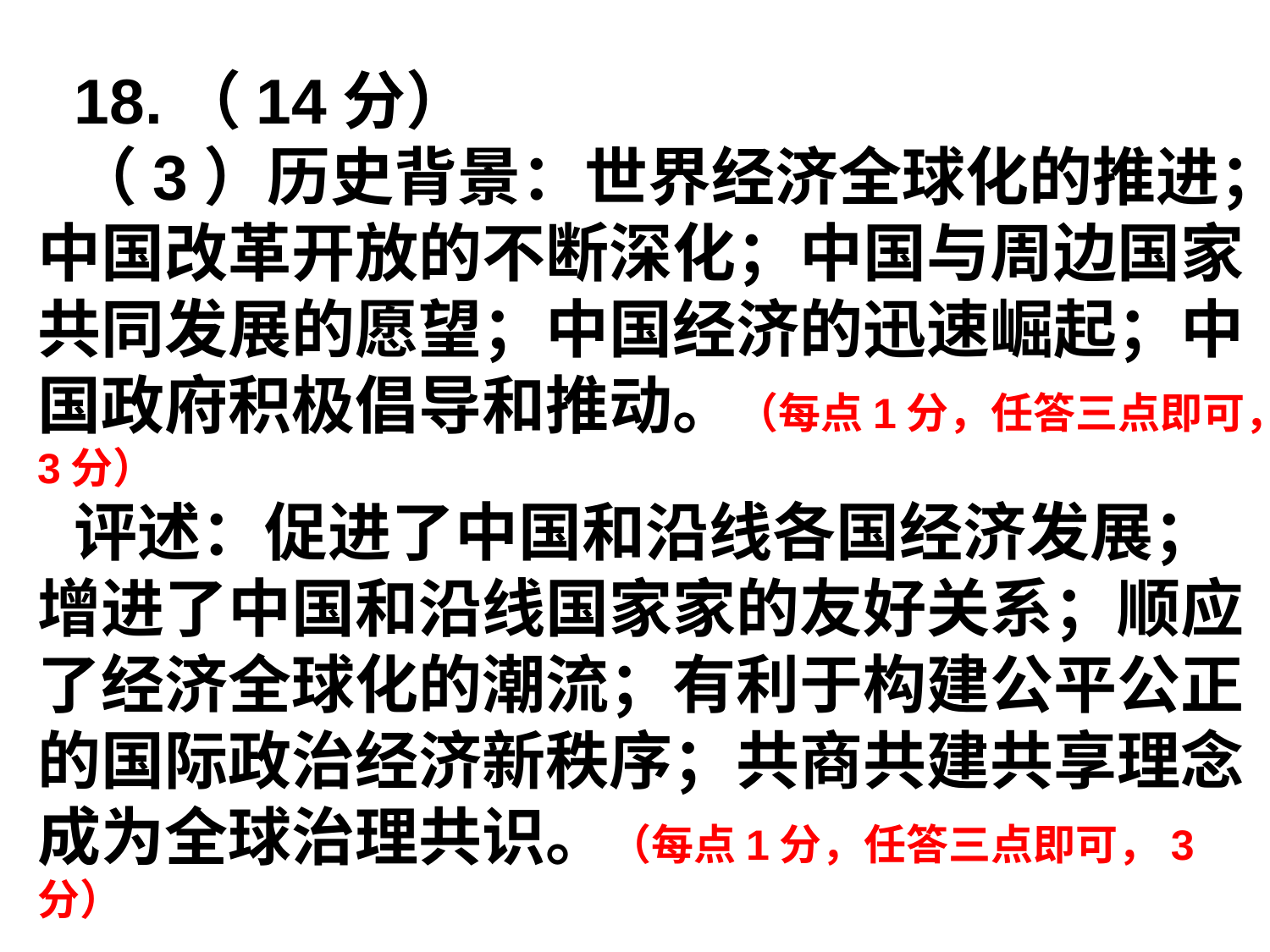

18.（14分）
（3）历史背景：世界经济全球化的推进；中国改革开放的不断深化；中国与周边国家共同发展的愿望；中国经济的迅速崛起；中国政府积极倡导和推动。（每点1分，任答三点即可，3分）
评述：促进了中国和沿线各国经济发展；增进了中国和沿线国家家的友好关系；顺应了经济全球化的潮流；有利于构建公平公正的国际政治经济新秩序；共商共建共享理念成为全球治理共识。（每点1分，任答三点即可，3分）